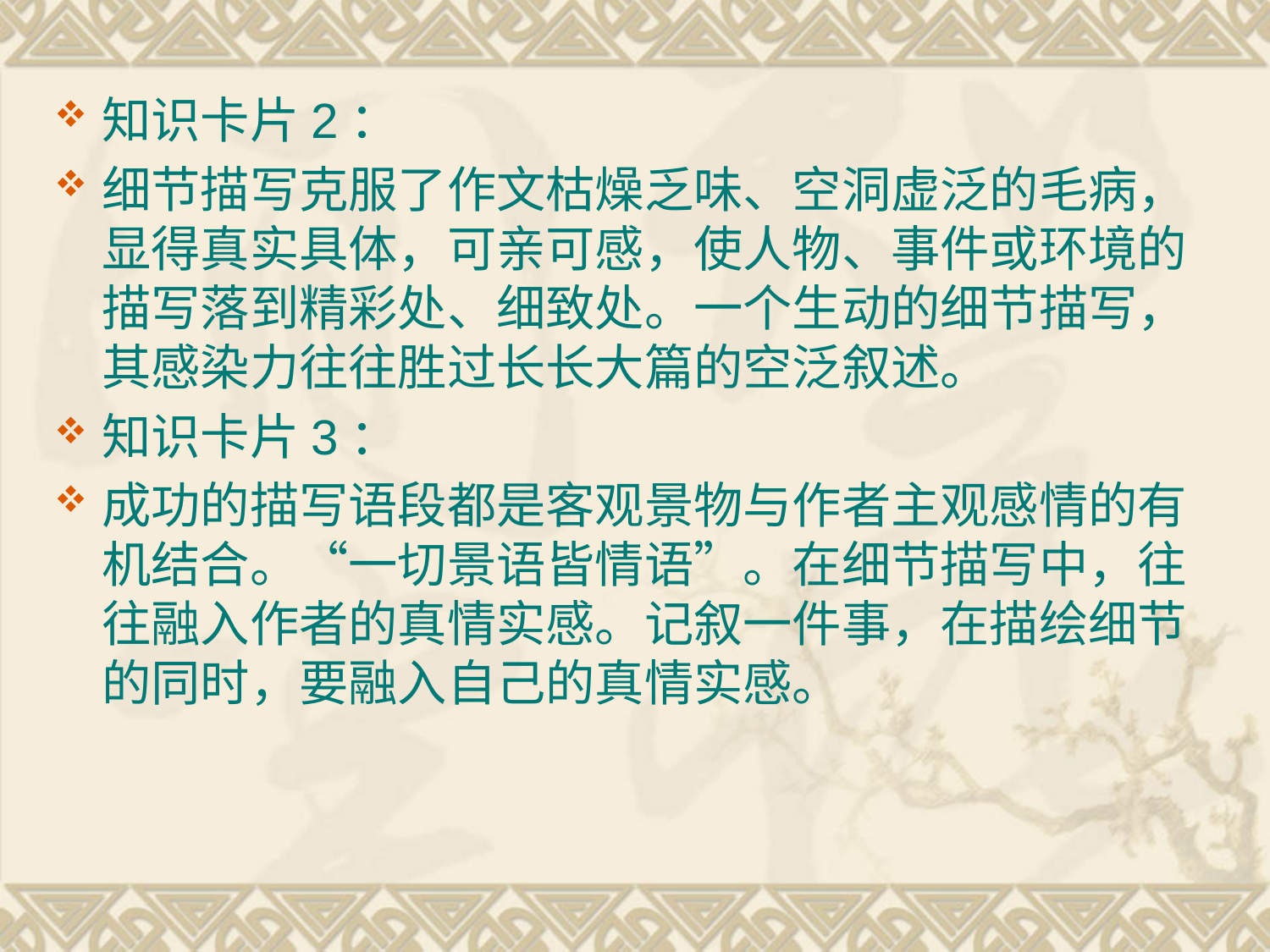

知识卡片2：
细节描写克服了作文枯燥乏味、空洞虚泛的毛病，显得真实具体，可亲可感，使人物、事件或环境的描写落到精彩处、细致处。一个生动的细节描写，其感染力往往胜过长长大篇的空泛叙述。
知识卡片3：
成功的描写语段都是客观景物与作者主观感情的有机结合。“一切景语皆情语”。在细节描写中，往往融入作者的真情实感。记叙一件事，在描绘细节的同时，要融入自己的真情实感。